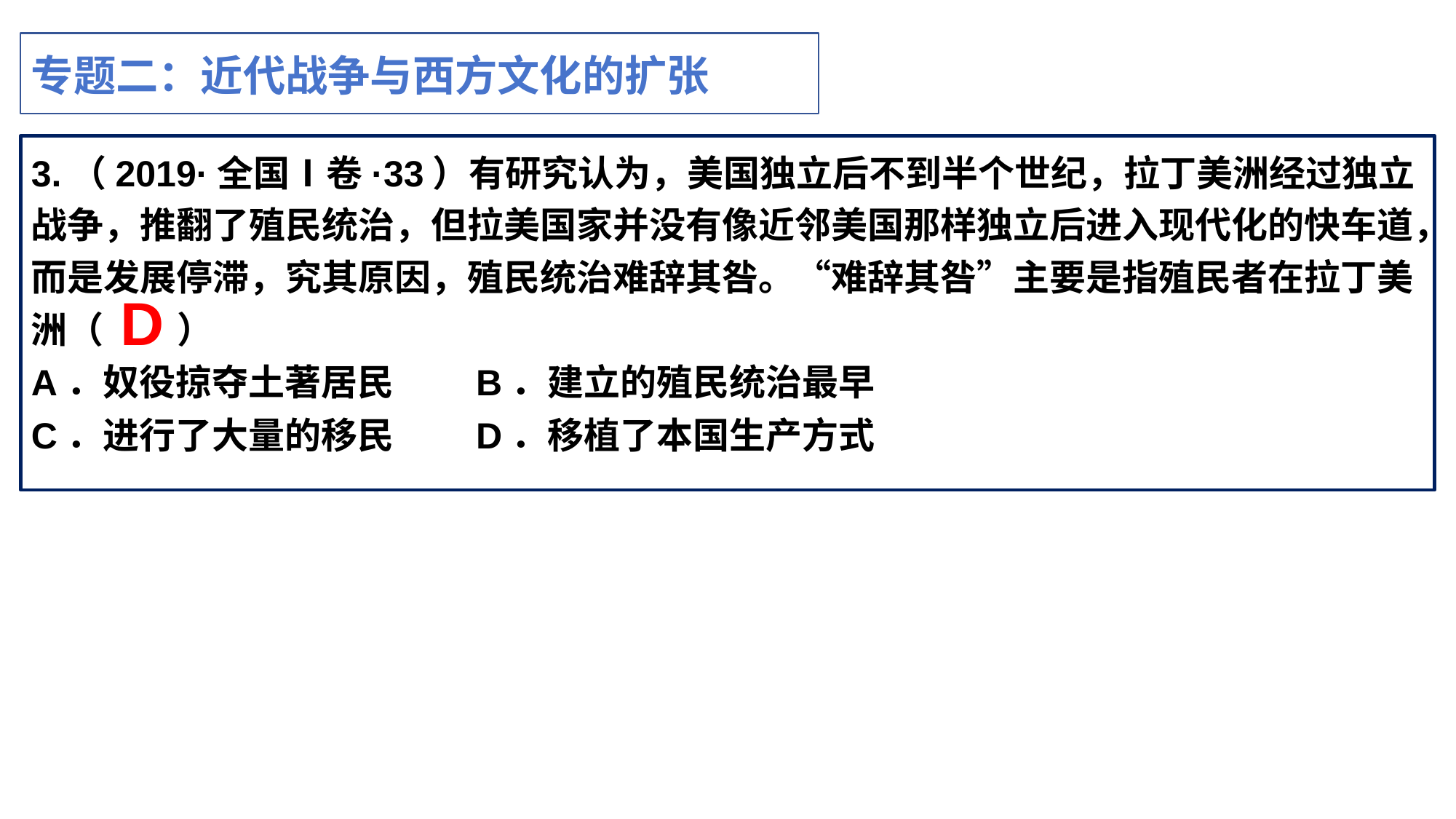

专题二：近代战争与西方文化的扩张
3.（2019·全国Ⅰ卷·33）有研究认为，美国独立后不到半个世纪，拉丁美洲经过独立战争，推翻了殖民统治，但拉美国家并没有像近邻美国那样独立后进入现代化的快车道，而是发展停滞，究其原因，殖民统治难辞其咎。“难辞其咎”主要是指殖民者在拉丁美洲（　　）
A．奴役掠夺土著居民         B．建立的殖民统治最早
C．进行了大量的移民         D．移植了本国生产方式
D